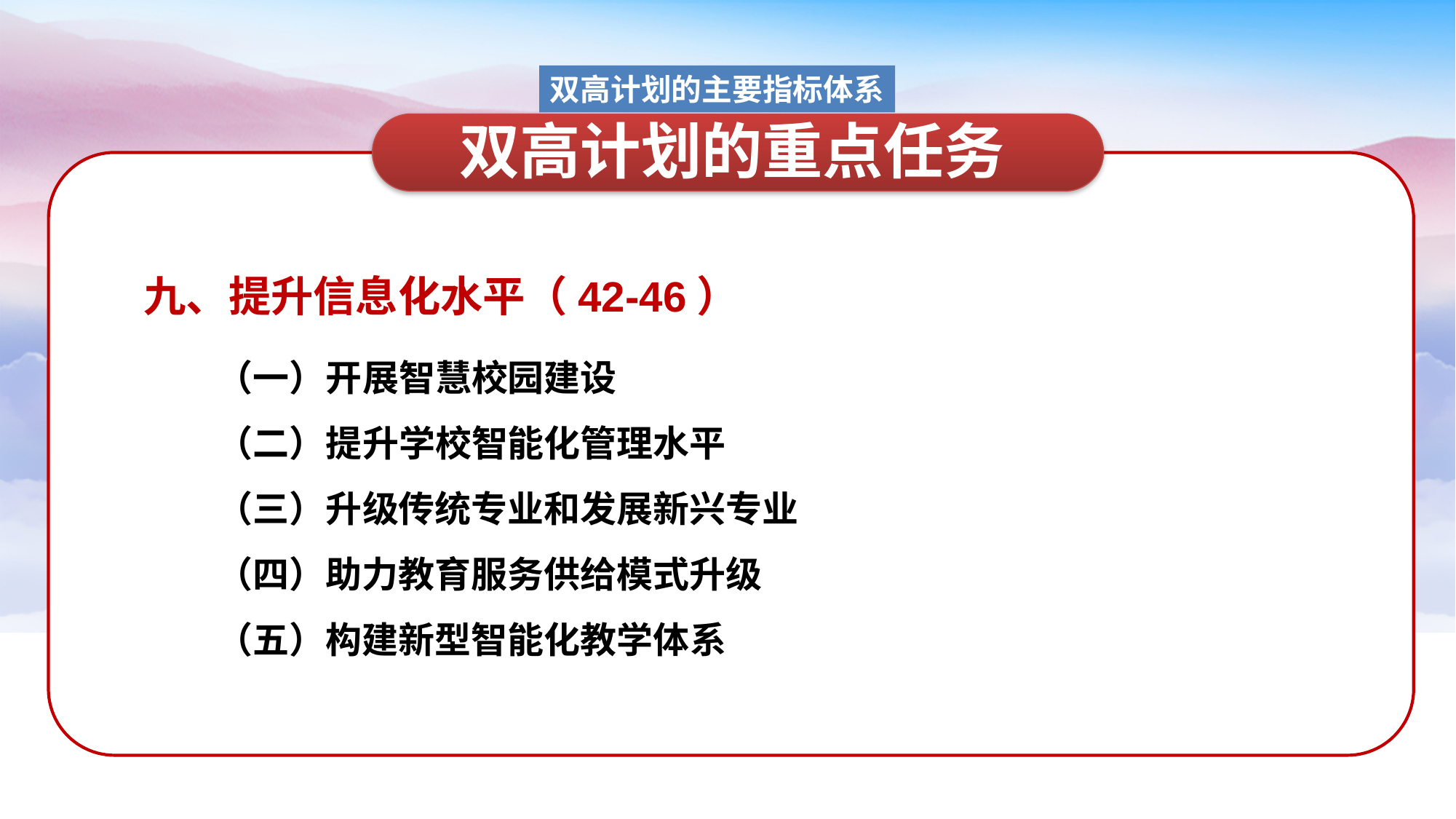

双高计划的主要指标体系
双高计划的重点任务

九、提升信息化水平（42-46）

（一）开展智慧校园建设
（二）提升学校智能化管理水平
（三）升级传统专业和发展新兴专业
（四）助力教育服务供给模式升级
（五）构建新型智能化教学体系